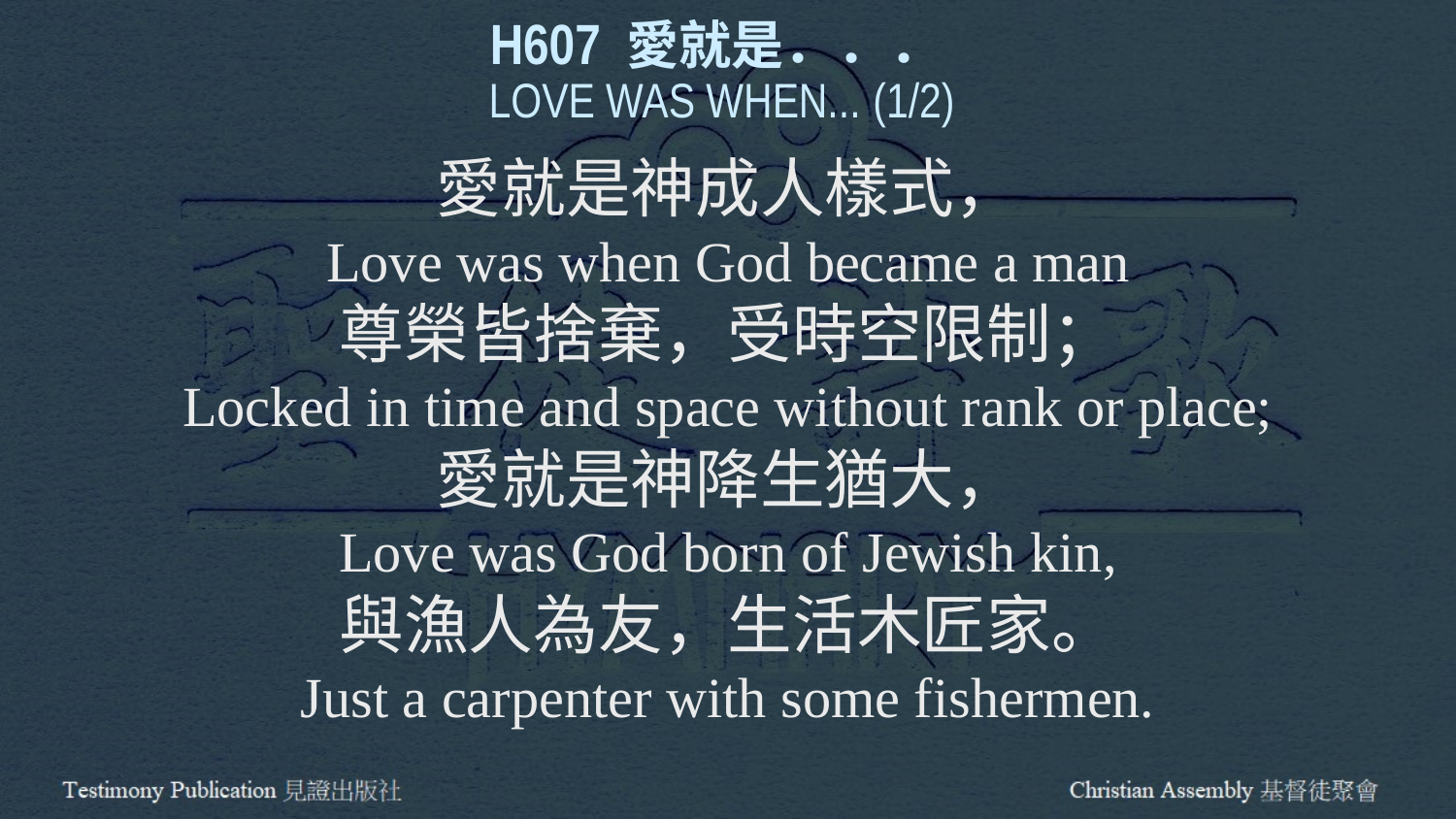

H607 愛就是．．．
LOVE WAS WHEN... (1/2)
愛就是神成人樣式，
Love was when God became a man
尊榮皆捨棄，受時空限制；
Locked in time and space without rank or place;
愛就是神降生猶大，
Love was God born of Jewish kin,
與漁人為友，生活木匠家。
Just a carpenter with some fishermen.